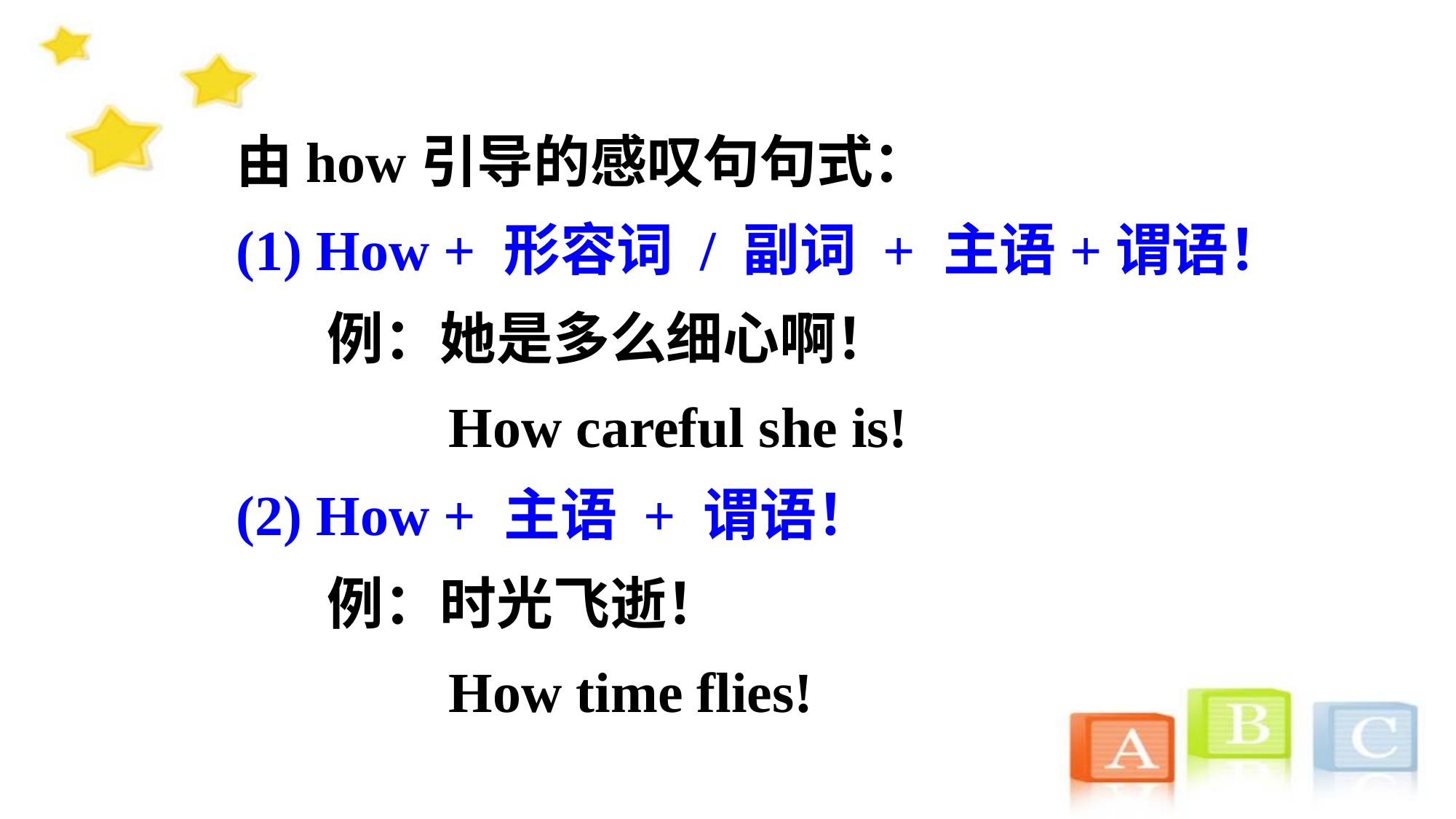

由how引导的感叹句句式：
(1) How + 形容词 / 副词 + 主语+谓语！
      例：她是多么细心啊！
               How careful she is!
(2) How + 主语 + 谓语！
      例：时光飞逝！
               How time flies!